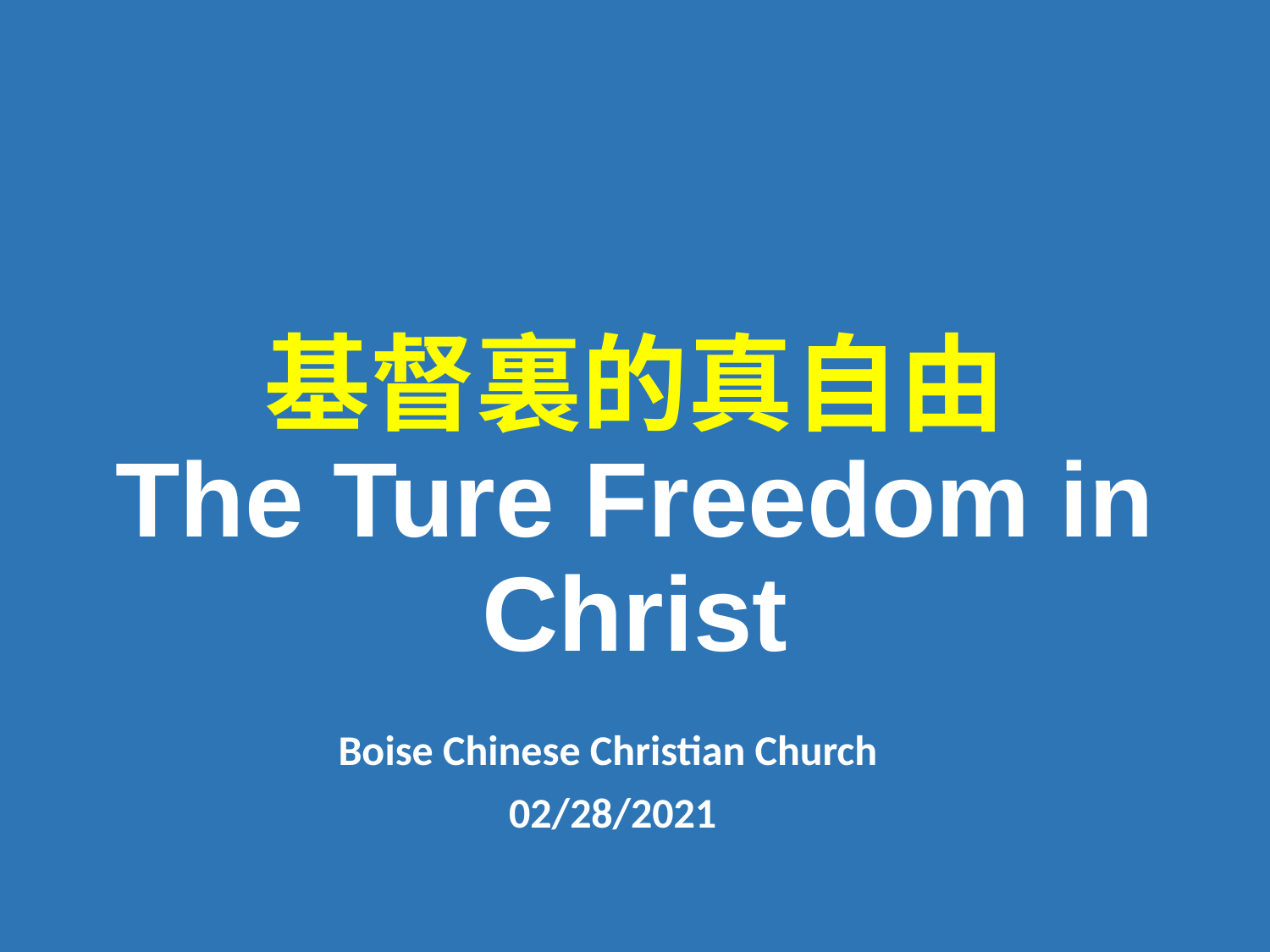

# 基督裏的真自由 The Ture Freedom in Christ
Boise Chinese Christian Church
02/28/2021